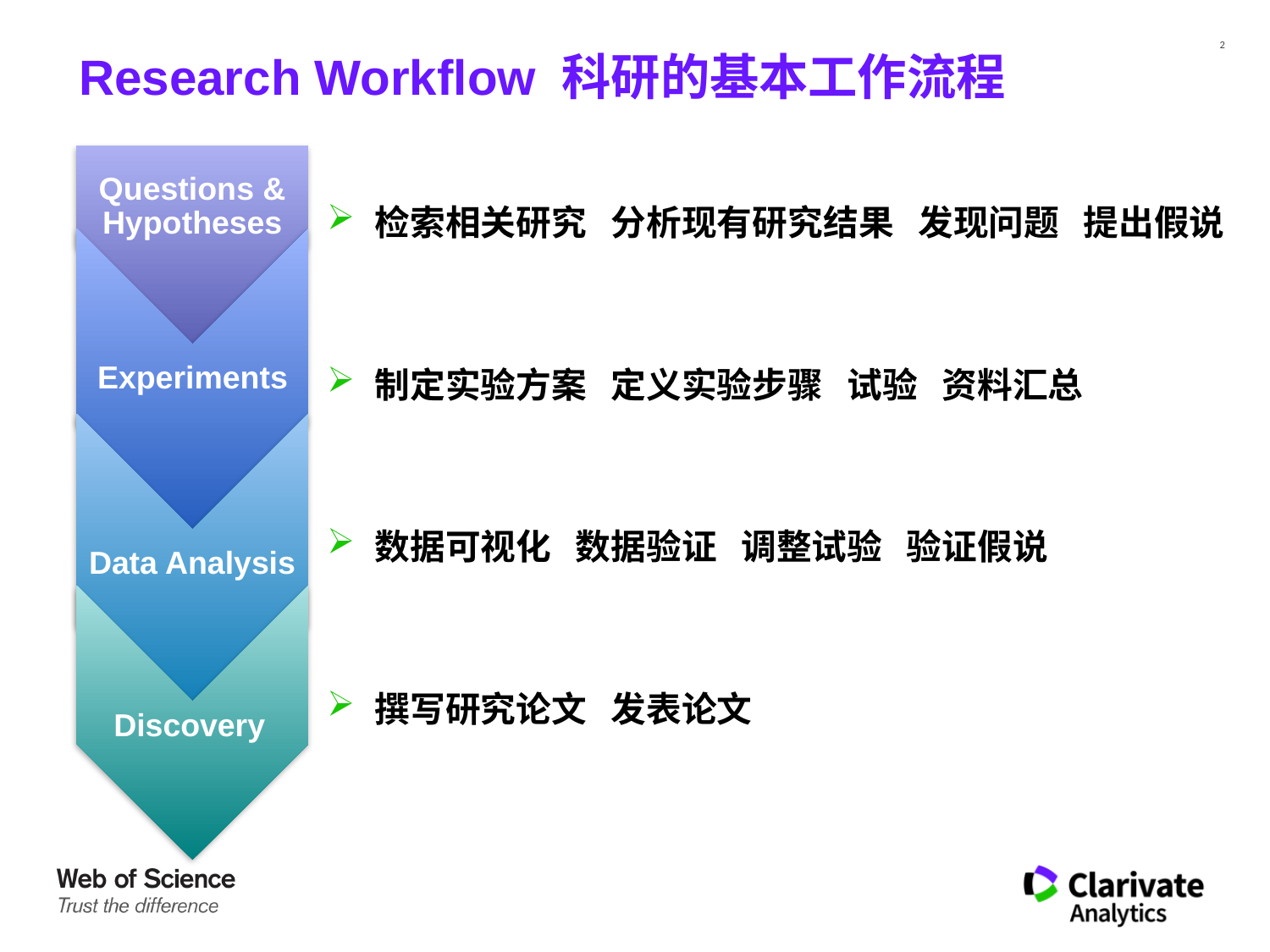

Research Workflow 科研的基本工作流程
Questions & Hypotheses

检索相关研究   分析现有研究结果   发现问题   提出假说

制定实验方案   定义实验步骤   试验   资料汇总

数据可视化   数据验证   调整试验   验证假说

撰写研究论文   发表论文

Experiments

Data Analysis

Discovery